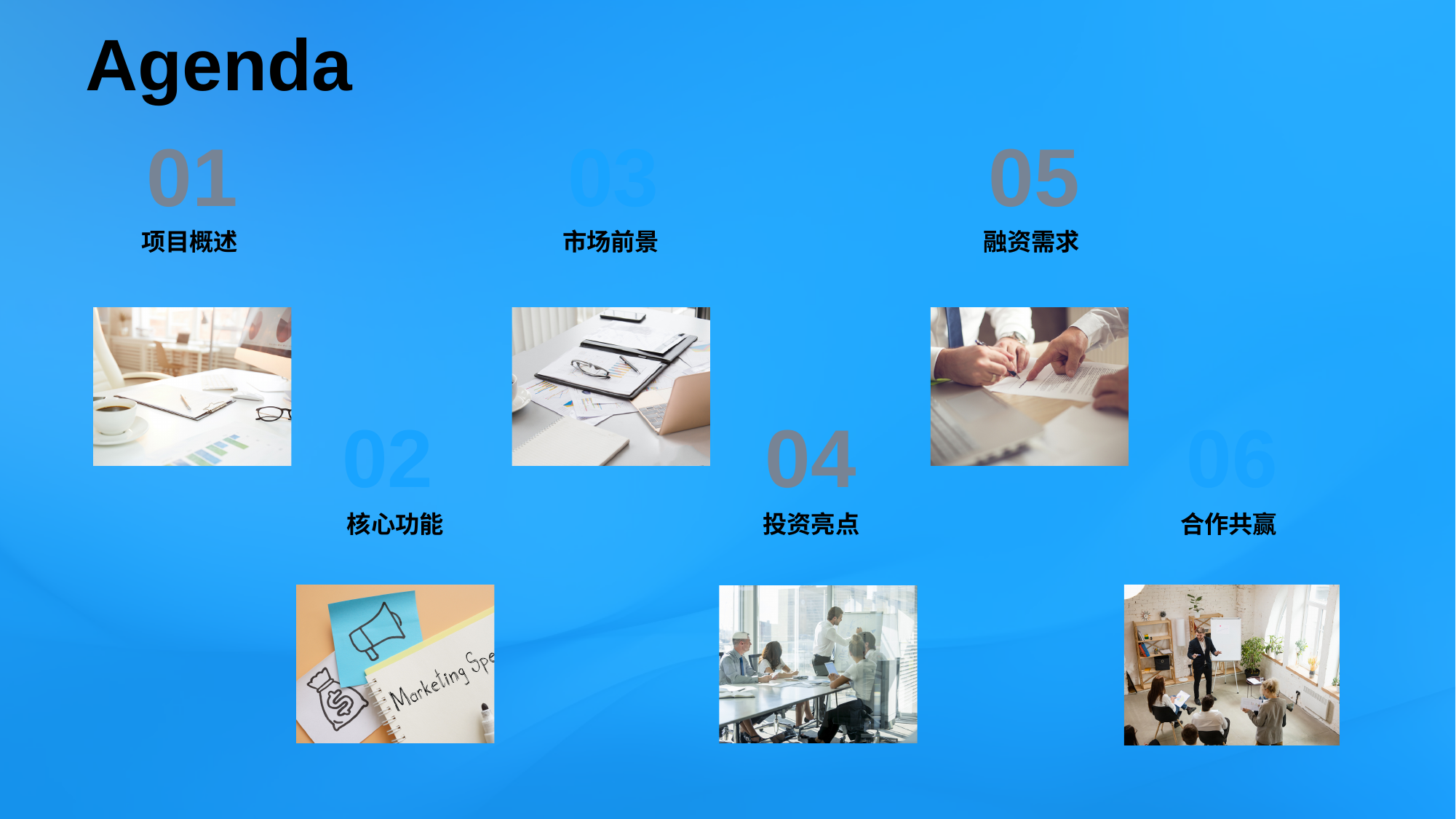

Agenda
01
03
05
项目概述
市场前景
融资需求

04
02
06
合作共赢
核心功能
投资亮点